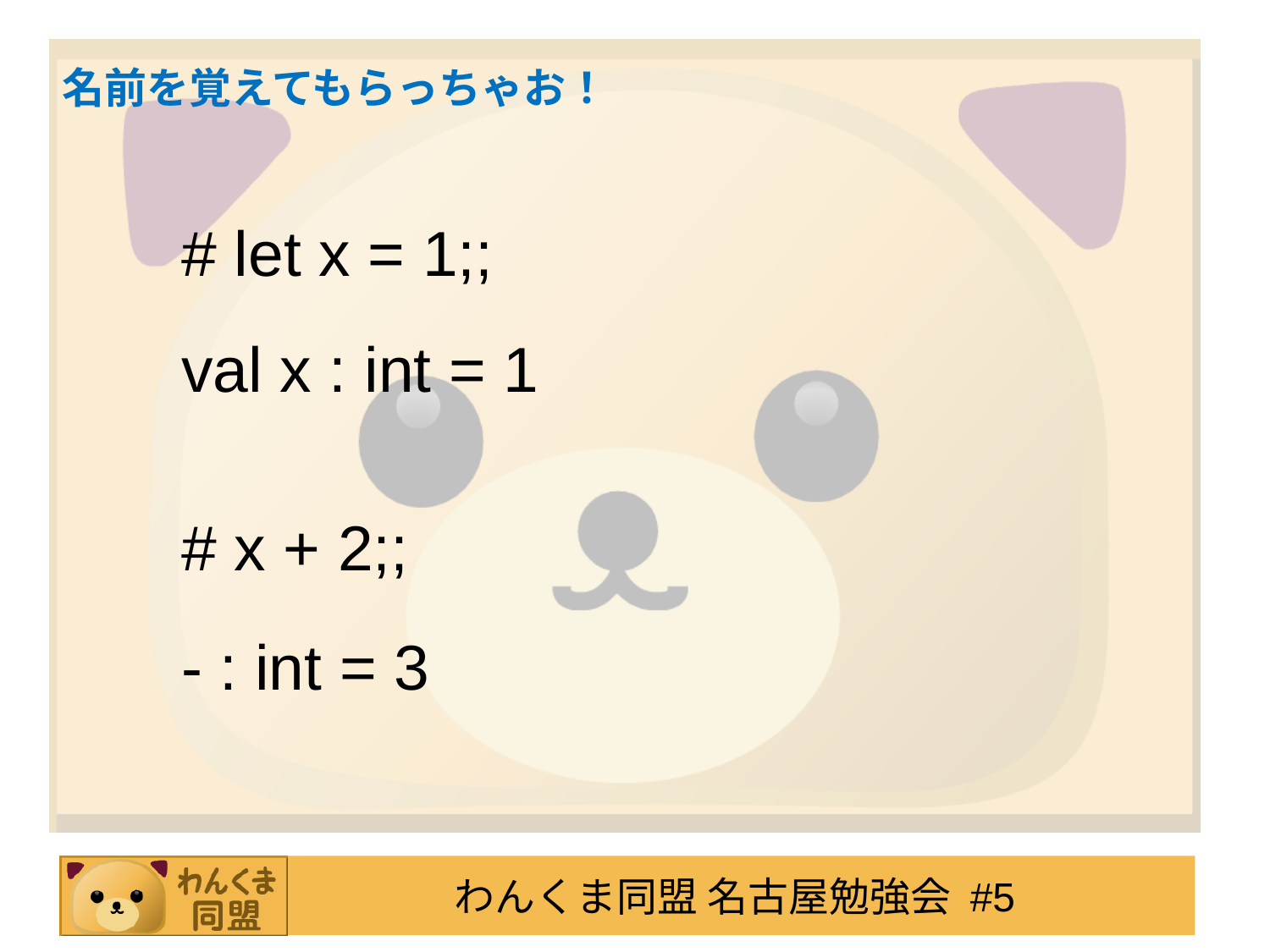

# 名前を覚えてもらっちゃお！
# let x = 1;;
val x : int = 1
# x + 2;;
- : int = 3